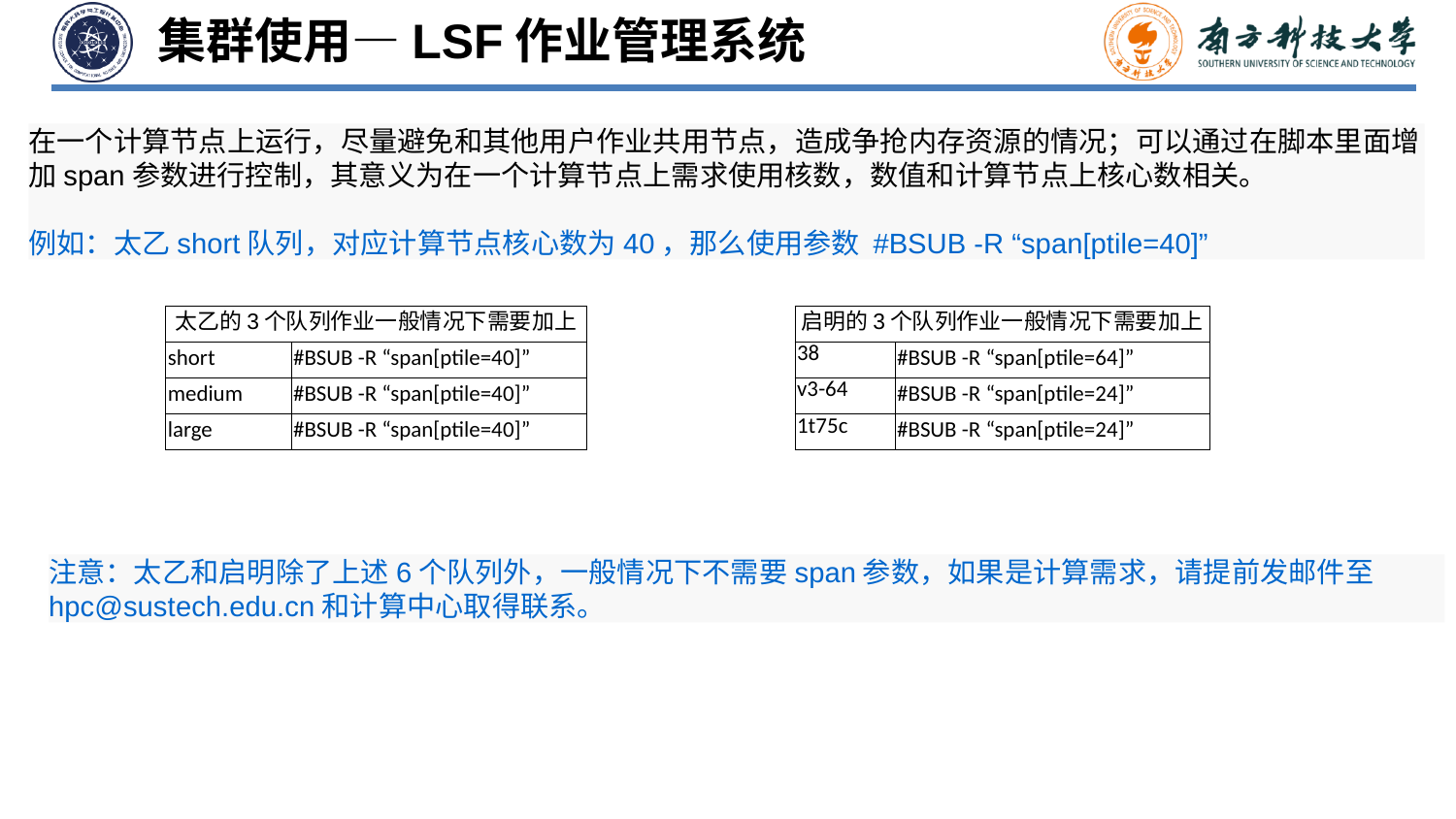

集群使用—LSF作业管理系统
在一个计算节点上运行，尽量避免和其他用户作业共用节点，造成争抢内存资源的情况；可以通过在脚本里面增加span参数进行控制，其意义为在一个计算节点上需求使用核数，数值和计算节点上核心数相关。

例如：太乙short队列，对应计算节点核心数为40，那么使用参数 #BSUB -R “span[ptile=40]”
| 太乙的3个队列作业一般情况下需要加上 |  |
| --- | --- |
| short | #BSUB -R “span[ptile=40]” |
| medium | #BSUB -R “span[ptile=40]” |
| large | #BSUB -R “span[ptile=40]” |
| 启明的3个队列作业一般情况下需要加上 |  |
| --- | --- |
| 38 | #BSUB -R “span[ptile=64]” |
| v3-64 | #BSUB -R “span[ptile=24]” |
| 1t75c | #BSUB -R “span[ptile=24]” |
注意：太乙和启明除了上述6个队列外，一般情况下不需要span参数，如果是计算需求，请提前发邮件至hpc@sustech.edu.cn和计算中心取得联系。